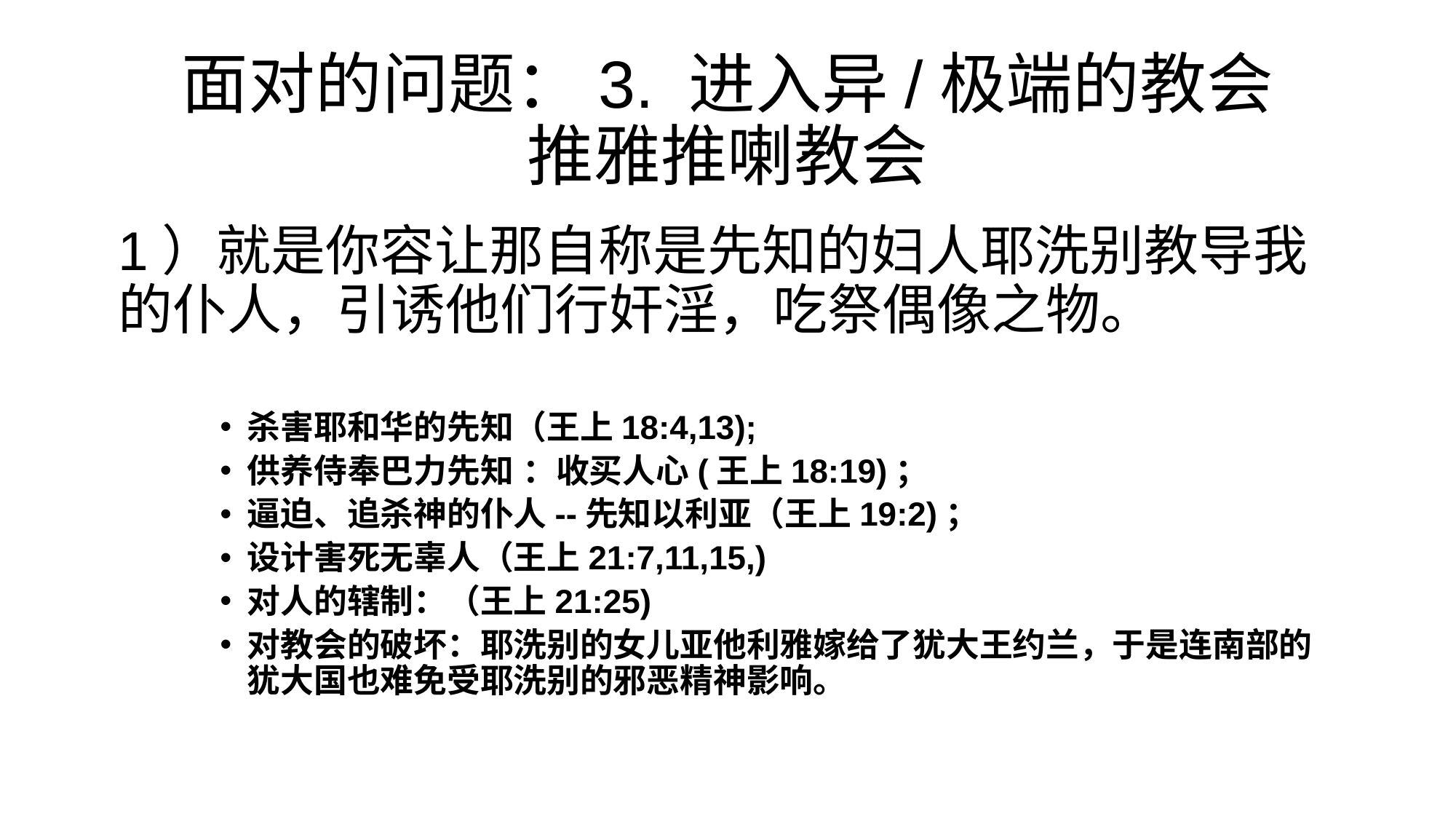

# 面对的问题：3. 进入异/极端的教会 推雅推喇教会
1）就是你容让那自称是先知的妇人耶洗别教导我的仆人，引诱他们行奸淫，吃祭偶像之物。

杀害耶和华的先知（王上18:4,13);
供养侍奉巴力先知 ：收买人心(王上18:19)；
逼迫、追杀神的仆人--先知以利亚（王上19:2)；
设计害死无辜人（王上21:7,11,15,)
对人的辖制：（王上21:25)
对教会的破坏：耶洗别的女儿亚他利雅嫁给了犹大王约兰，于是连南部的犹大国也难免受耶洗别的邪恶精神影响。